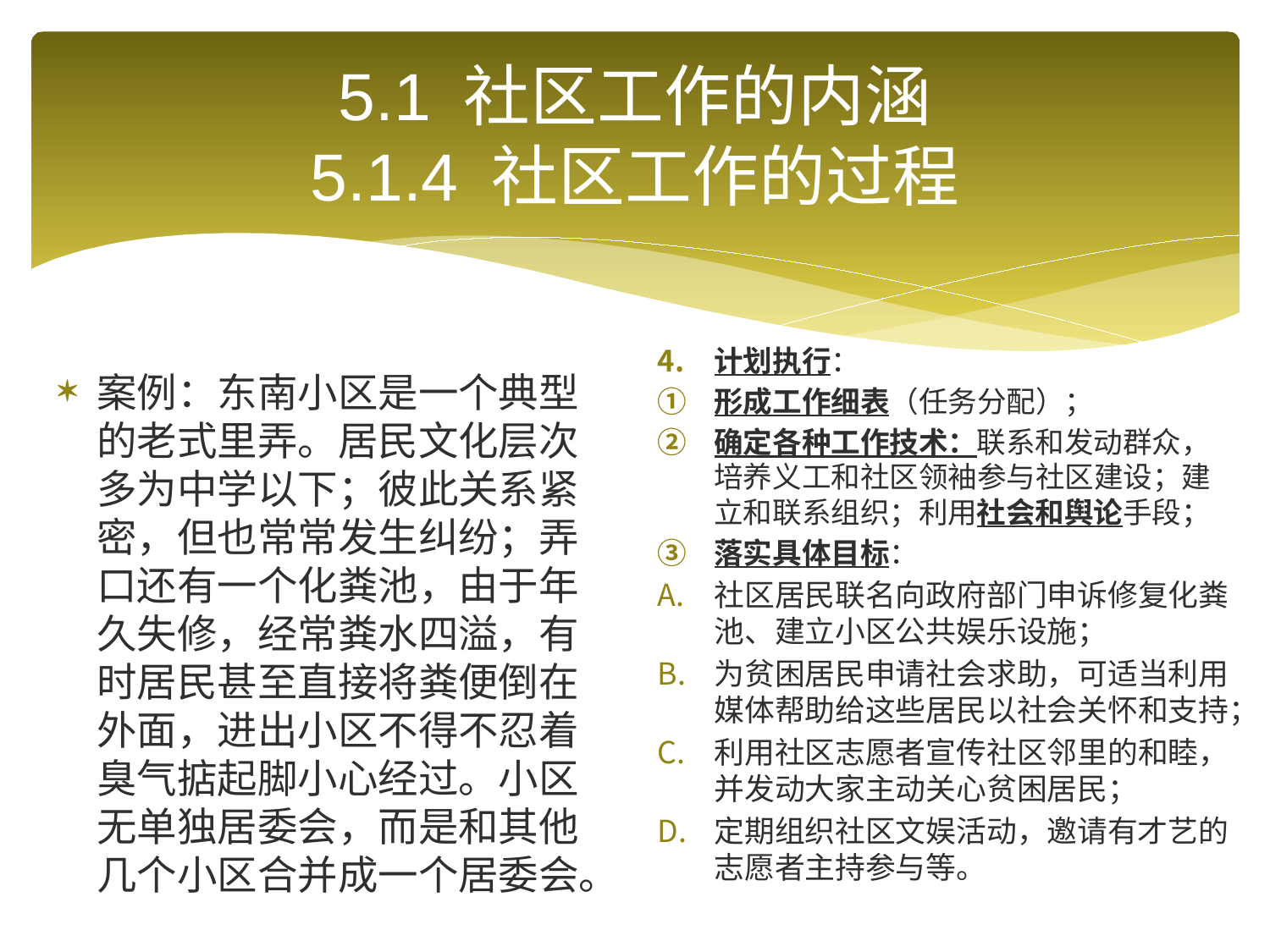

# 5.1 社区工作的内涵 5.1.4 社区工作的过程
计划执行：
形成工作细表（任务分配）；
确定各种工作技术：联系和发动群众，培养义工和社区领袖参与社区建设；建立和联系组织；利用社会和舆论手段；
落实具体目标：
社区居民联名向政府部门申诉修复化粪池、建立小区公共娱乐设施；
为贫困居民申请社会求助，可适当利用媒体帮助给这些居民以社会关怀和支持；
利用社区志愿者宣传社区邻里的和睦，并发动大家主动关心贫困居民；
定期组织社区文娱活动，邀请有才艺的志愿者主持参与等。
案例：东南小区是一个典型的老式里弄。居民文化层次多为中学以下；彼此关系紧密，但也常常发生纠纷；弄口还有一个化粪池，由于年久失修，经常粪水四溢，有时居民甚至直接将粪便倒在外面，进出小区不得不忍着臭气掂起脚小心经过。小区无单独居委会，而是和其他几个小区合并成一个居委会。